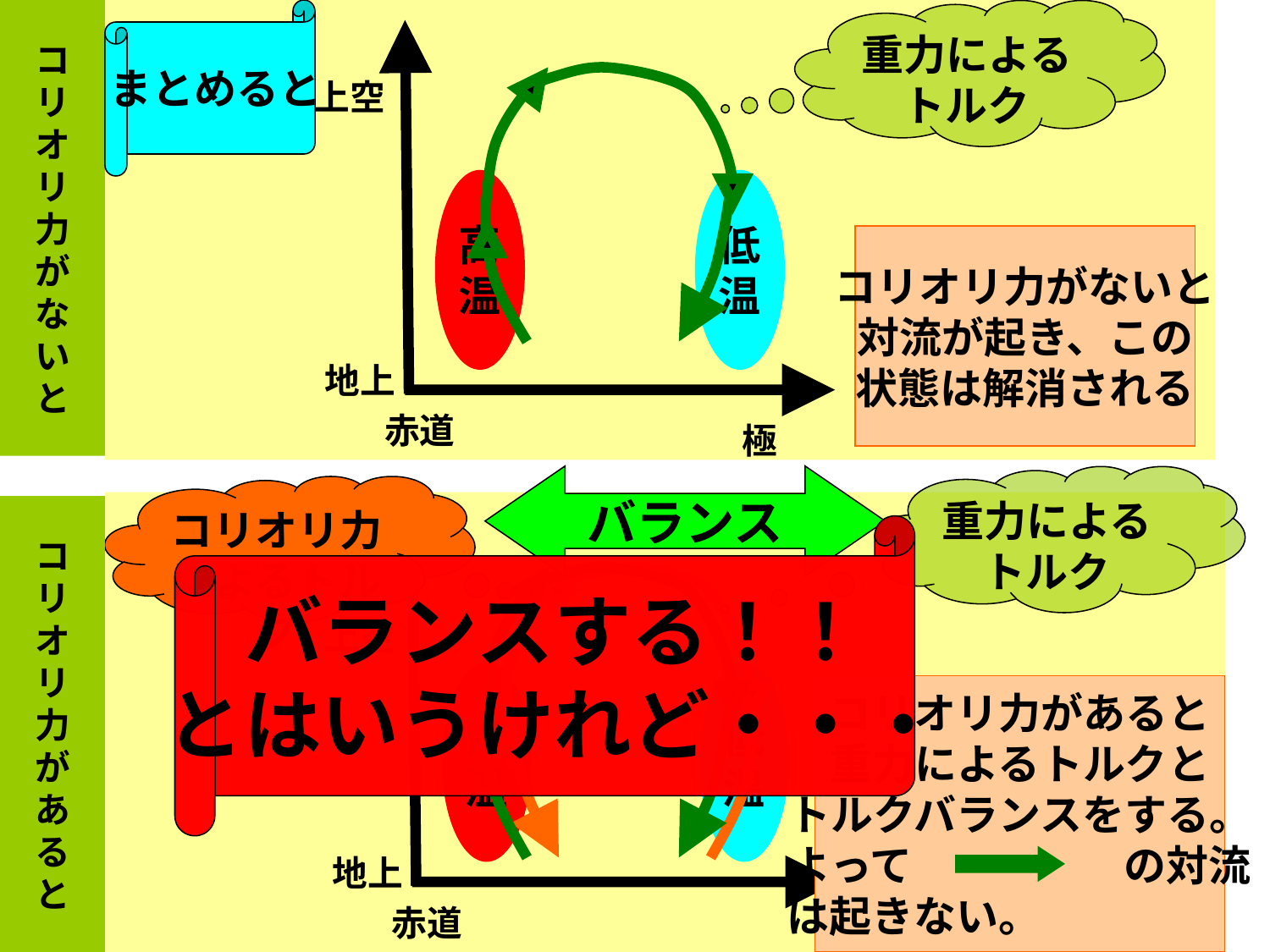

コ
リ
オ
リ
力
が
な
い
と

まとめると
重力による
トルク

上空
高
温
低
温

コリオリ力がないと
対流が起き、この
状態は解消される
地上

赤道
極
重力による
トルク

バランス
コリオリ力によるトルク

高
温
低
温

地上

赤道
コ
リ
オ
リ
力
が
あ
る
と
バランスする！！
とはいうけれど・・・

上空
コリオリ力があると
重力によるトルクと
トルクバランスをする。
よって　　　　　の対流
は起きない。